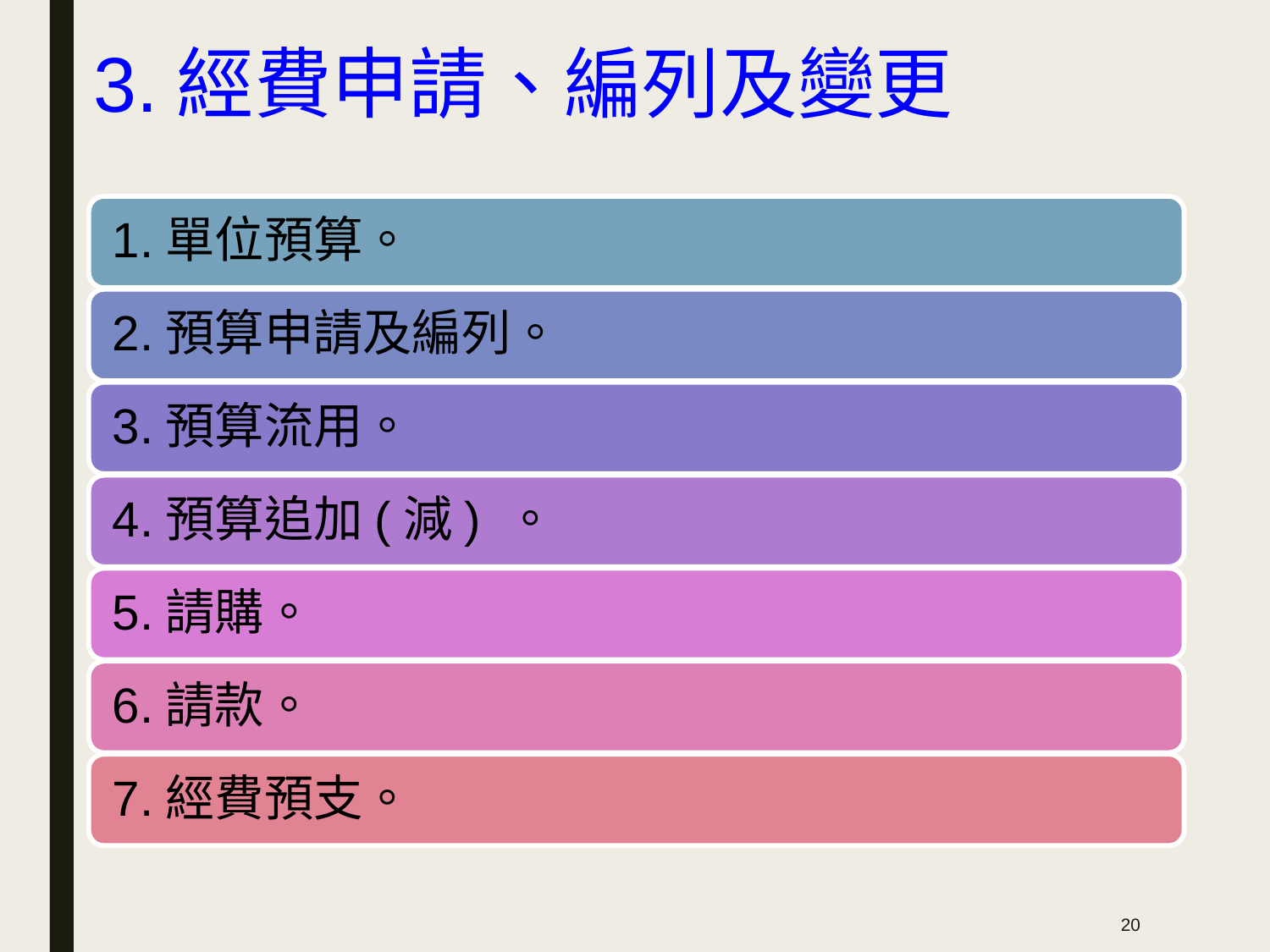

# 3.經費申請、編列及變更
1.單位預算。
2.預算申請及編列。
3.預算流用。
4.預算追加(減) 。
5.請購。
6.請款。
7.經費預支。
20